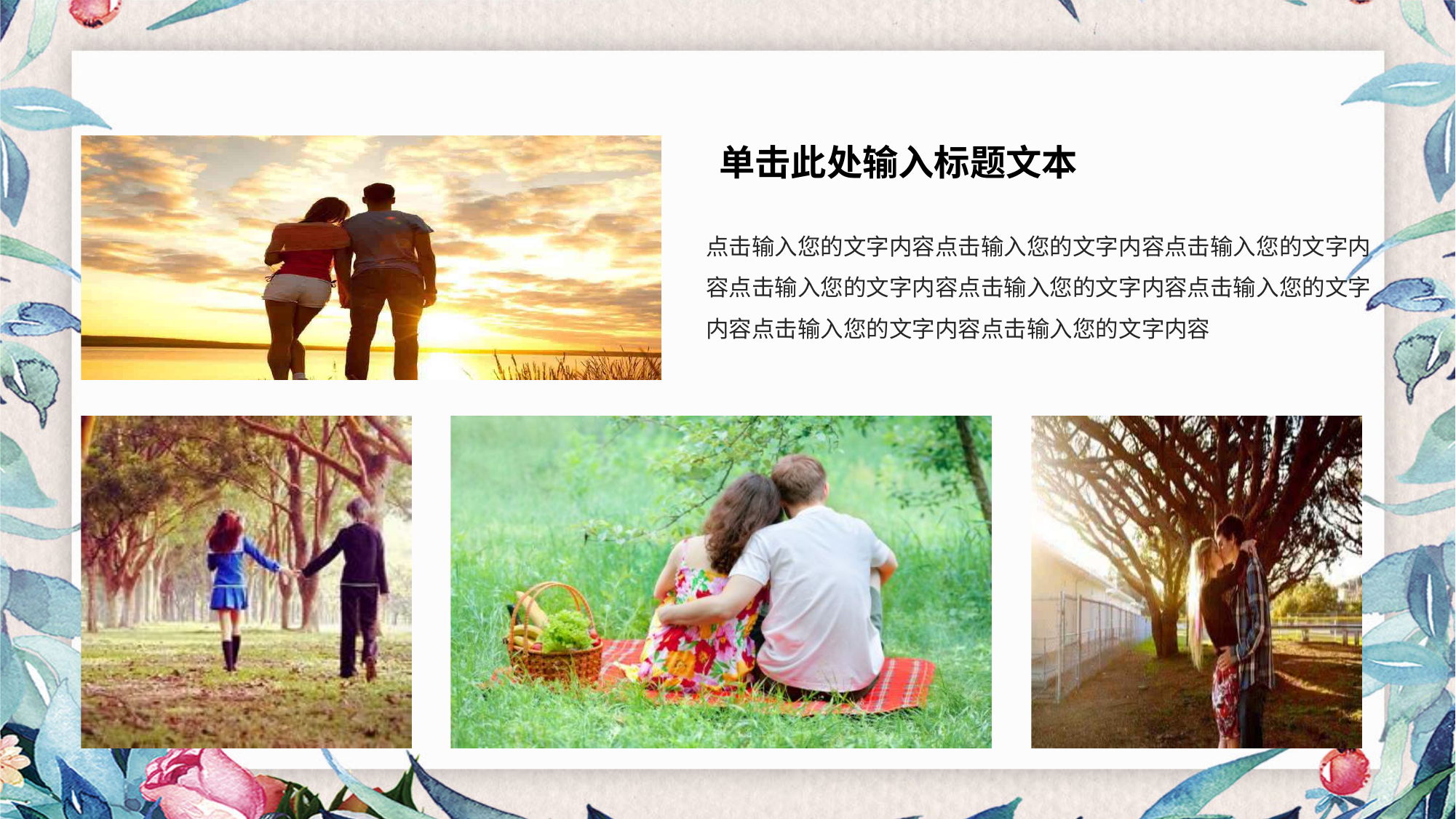

单击此处输入标题文本

点击输入您的文字内容点击输入您的文字内容点击输入您的文字内容点击输入您的文字内容点击输入您的文字内容点击输入您的文字内容点击输入您的文字内容点击输入您的文字内容